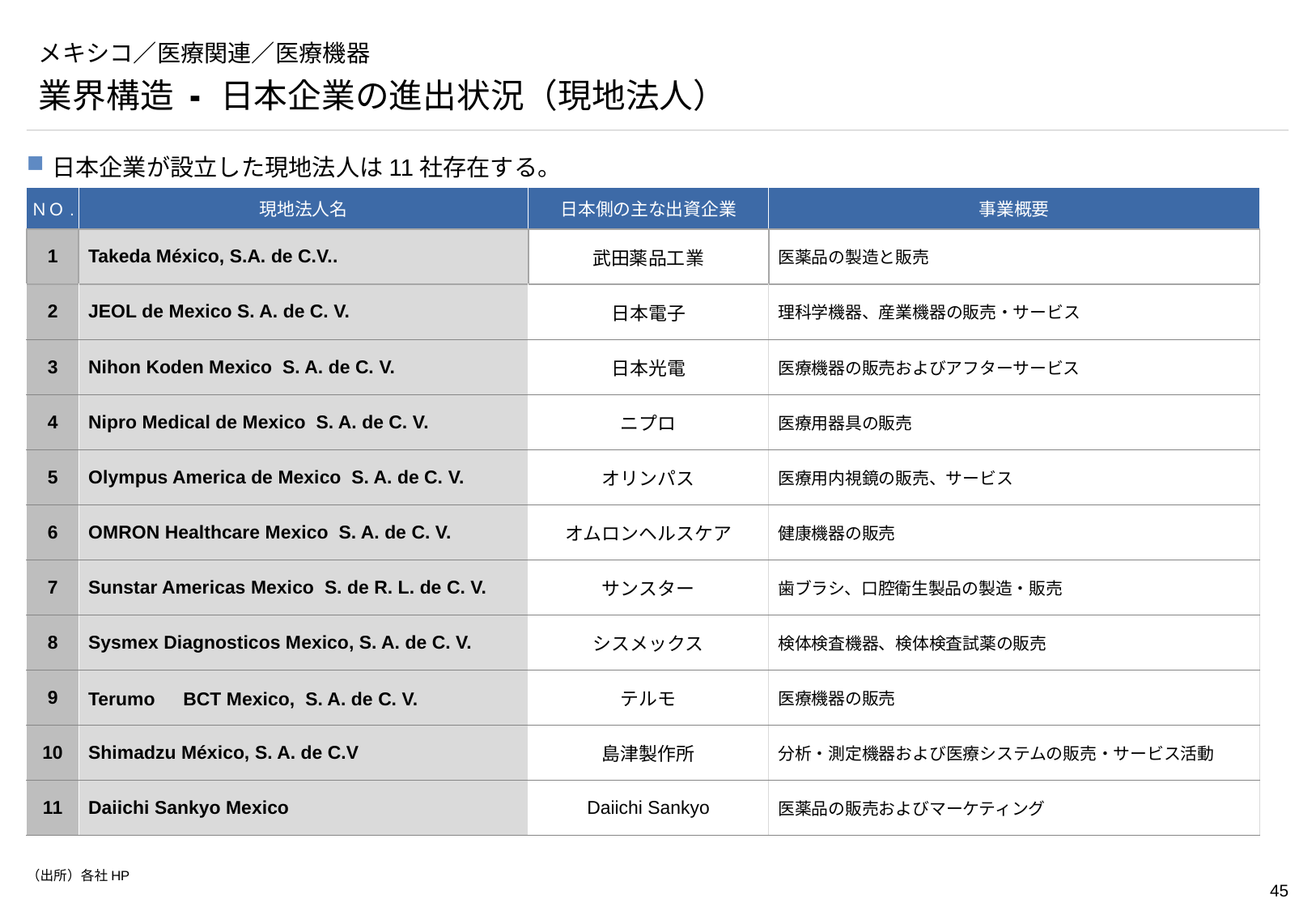

# メキシコ／医療関連／医療機器
業界構造 - 日本企業の進出状況（現地法人）
日本企業が設立した現地法人は11社存在する。
| ＮＯ. | 現地法人名 | 日本側の主な出資企業 | 事業概要 |
| --- | --- | --- | --- |
| 1 | Takeda México, S.A. de C.V.. | 武田薬品工業 | 医薬品の製造と販売 |
| 2 | JEOL de Mexico S. A. de C. V. | 日本電子 | 理科学機器、産業機器の販売・サービス |
| 3 | Nihon Koden Mexico S. A. de C. V. | 日本光電 | 医療機器の販売およびアフターサービス |
| 4 | Nipro Medical de Mexico S. A. de C. V. | ニプロ | 医療用器具の販売 |
| 5 | Olympus America de Mexico S. A. de C. V. | オリンパス | 医療用内視鏡の販売、サービス |
| 6 | OMRON Healthcare Mexico S. A. de C. V. | オムロンヘルスケア | 健康機器の販売 |
| 7 | Sunstar Americas Mexico S. de R. L. de C. V. | サンスター | 歯ブラシ、口腔衛生製品の製造・販売 |
| 8 | Sysmex Diagnosticos Mexico, S. A. de C. V. | シスメックス | 検体検査機器、検体検査試薬の販売 |
| 9 | Terumo　BCT Mexico, S. A. de C. V. | テルモ | 医療機器の販売 |
| 10 | Shimadzu México, S. A. de C.V | 島津製作所 | 分析・測定機器および医療システムの販売・サービス活動 |
| 11 | Daiichi Sankyo Mexico | Daiichi Sankyo | 医薬品の販売およびマーケティング |
（出所）各社HP